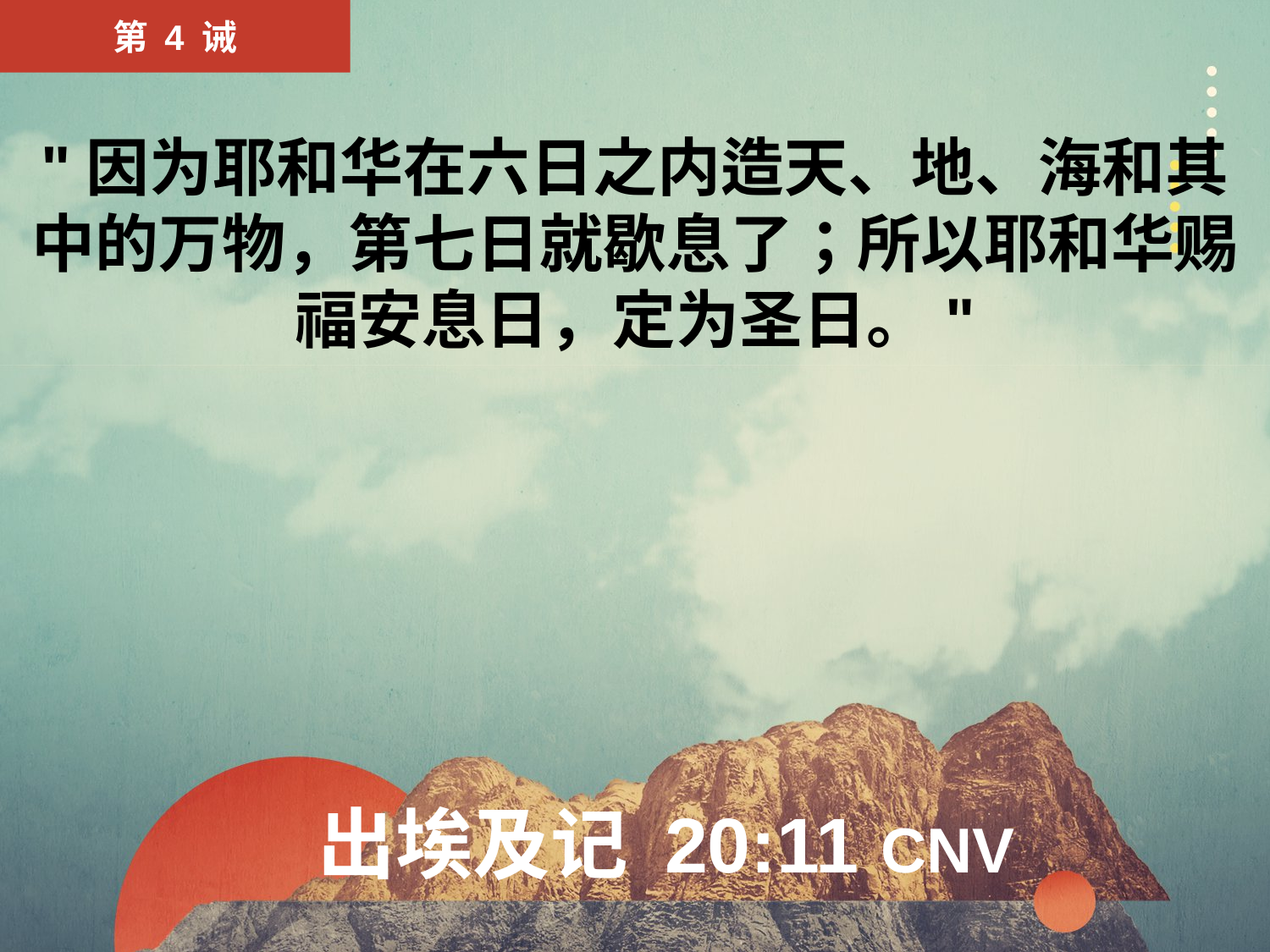

第 4 诫
"因为耶和华在六日之内造天、地、海和其中的万物，第七日就歇息了；所以耶和华赐福安息日，定为圣日。"
# 出埃及记 20:11 CNV